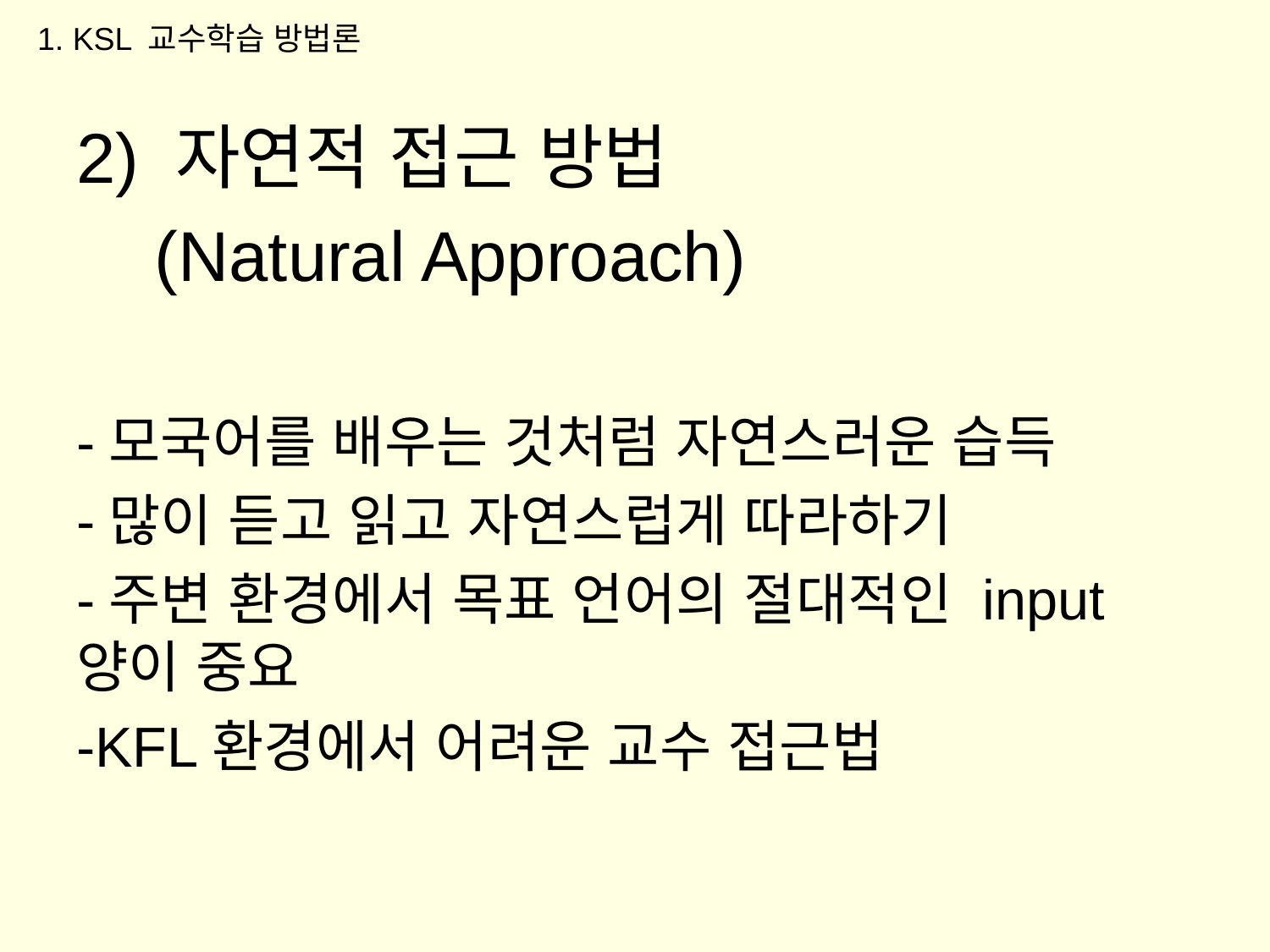

1. KSL 교수학습 방법론
2) 자연적 접근 방법
    (Natural Approach)

-모국어를 배우는 것처럼 자연스러운 습득
-많이 듣고 읽고 자연스럽게 따라하기
-주변 환경에서 목표 언어의 절대적인 input양이 중요
-KFL환경에서 어려운 교수 접근법